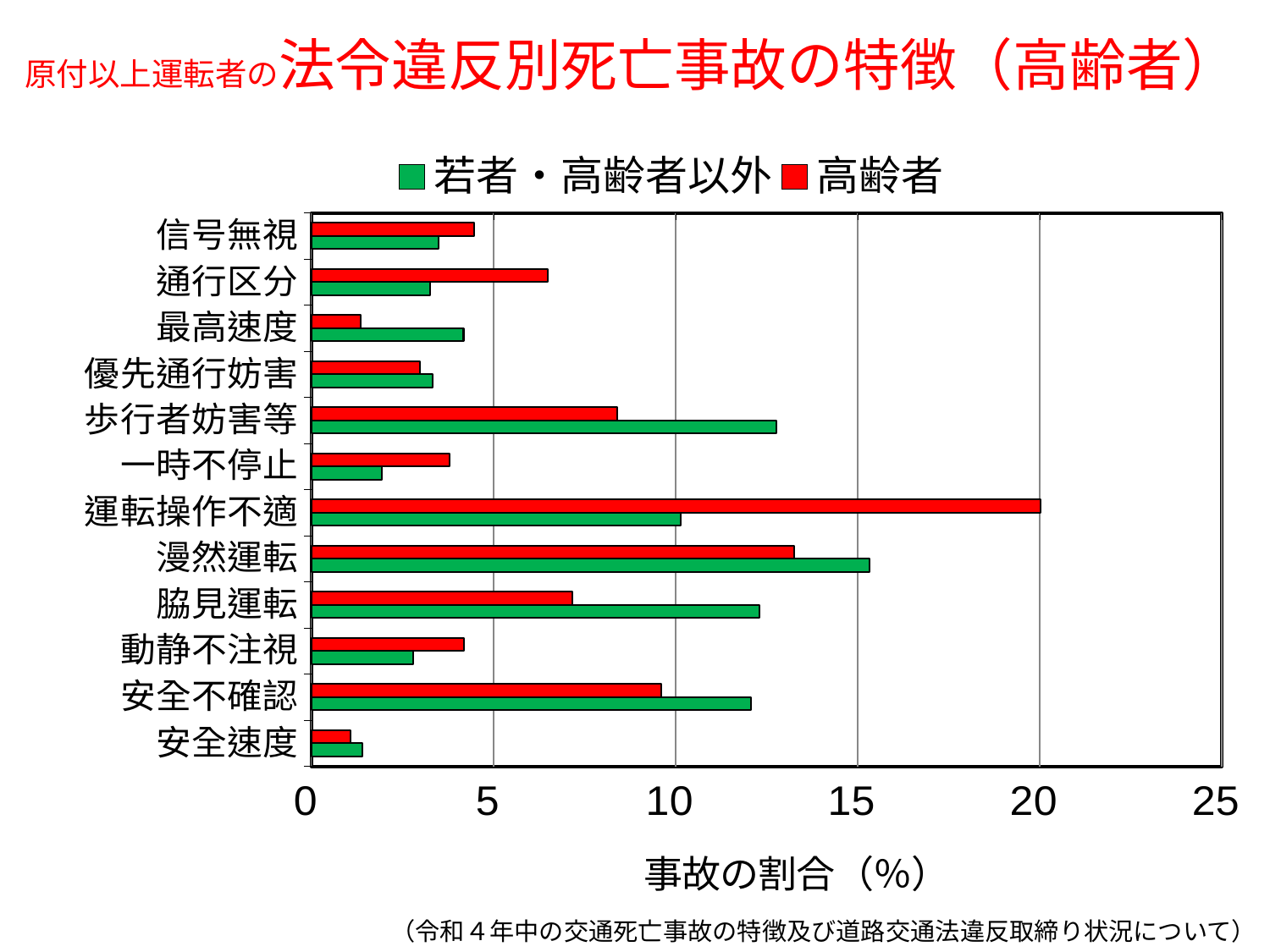

# 原付以上運転者の法令違反別死亡事故の特徴（高齢者）

### Chart

| Category | 高齢者 | 若者・高齢者以外 |
|---|---|---|
| 信号無視 | 4.465493910690121 | 3.48297213622291 |
| 通行区分 | 6.495263870094722 | 3.2507739938080498 |
| 最高速度 | 1.3531799729364005 | 4.179566563467492 |
| 優先通行妨害 | 2.9769959404600814 | 3.3281733746130033 |
| 歩行者妨害等 | 8.389715832205685 | 12.770897832817338 |
| 一時不停止 | 3.7889039242219216 | 1.9349845201238391 |
| 運転操作不適 | 20.027063599458728 | 10.139318885448917 |
| 漫然運転 | 13.261163734776726 | 15.325077399380804 |
| 脇見運転 | 7.171853856562922 | 12.306501547987617 |
| 動静不注視 | 4.194857916102842 | 2.786377708978328 |
| 安全不確認 | 9.607577807848443 | 12.074303405572756 |
| 安全速度 | 1.0825439783491204 | 1.393188854489164 |
（令和４年中の交通死亡事故の特徴及び道路交通法違反取締り状況について）